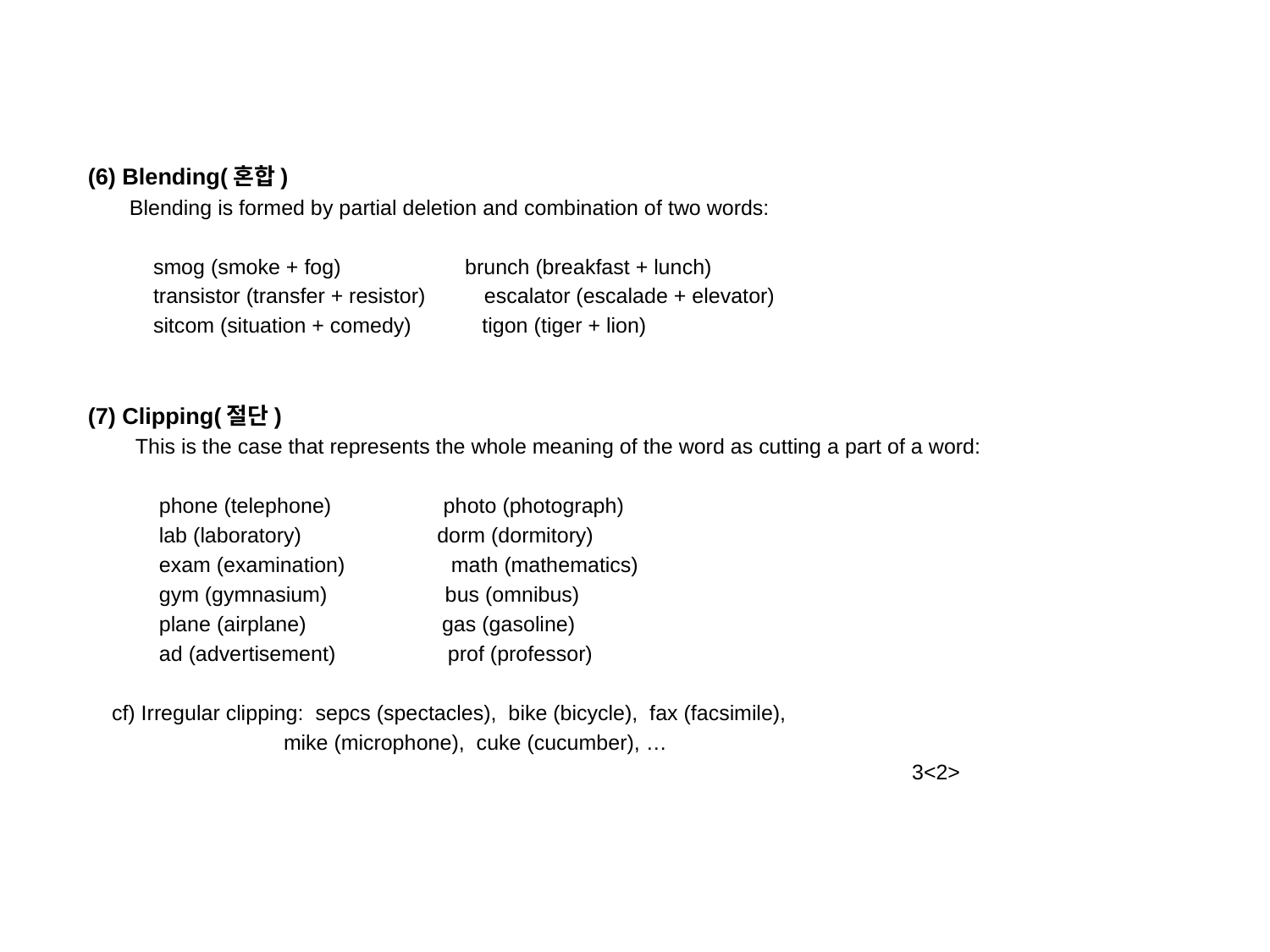

(6) Blending(혼합)
         Blending is formed by partial deletion and combination of two words:

             smog (smoke + fog)                     brunch (breakfast + lunch)
             transistor (transfer + resistor)          escalator (escalade + elevator)
             sitcom (situation + comedy)            tigon (tiger + lion)

  (7) Clipping(절단)
          This is the case that represents the whole meaning of the word as cutting a part of a word:

              phone (telephone)                   photo (photograph)
              lab (laboratory)                       dorm (dormitory)
              exam (examination)                  math (mathematics)
              gym (gymnasium)                    bus (omnibus)
              plane (airplane)                       gas (gasoline)
              ad (advertisement)                   prof (professor)

      cf) Irregular clipping:  sepcs (spectacles),  bike (bicycle),  fax (facsimile),
                                   mike (microphone),  cuke (cucumber), …
                                                                                                                                             3<2>